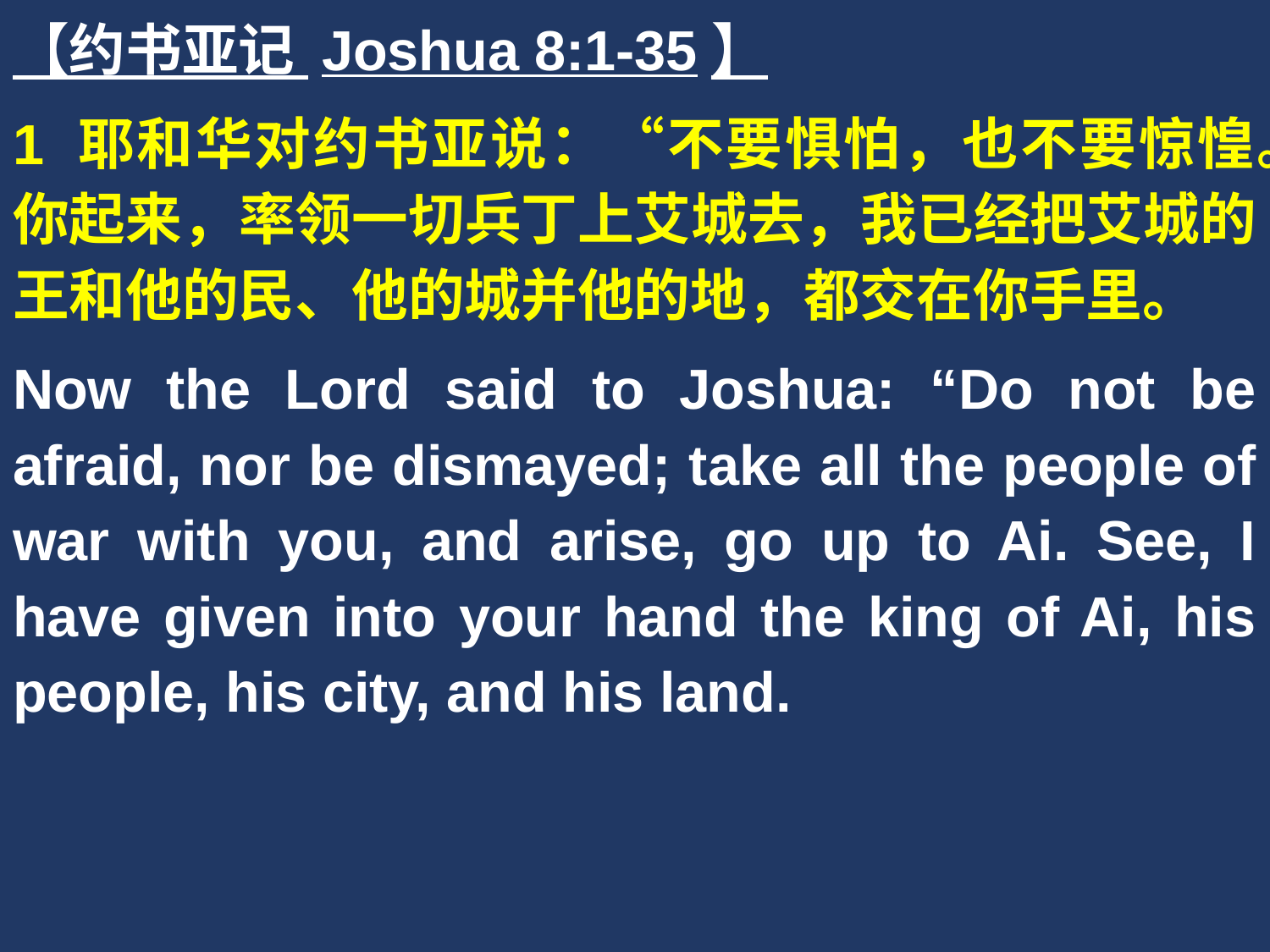

【约书亚记 Joshua 8:1-35】
1 耶和华对约书亚说：“不要惧怕，也不要惊惶。你起来，率领一切兵丁上艾城去，我已经把艾城的王和他的民、他的城并他的地，都交在你手里。
Now the Lord said to Joshua: “Do not be afraid, nor be dismayed; take all the people of war with you, and arise, go up to Ai. See, I have given into your hand the king of Ai, his people, his city, and his land.